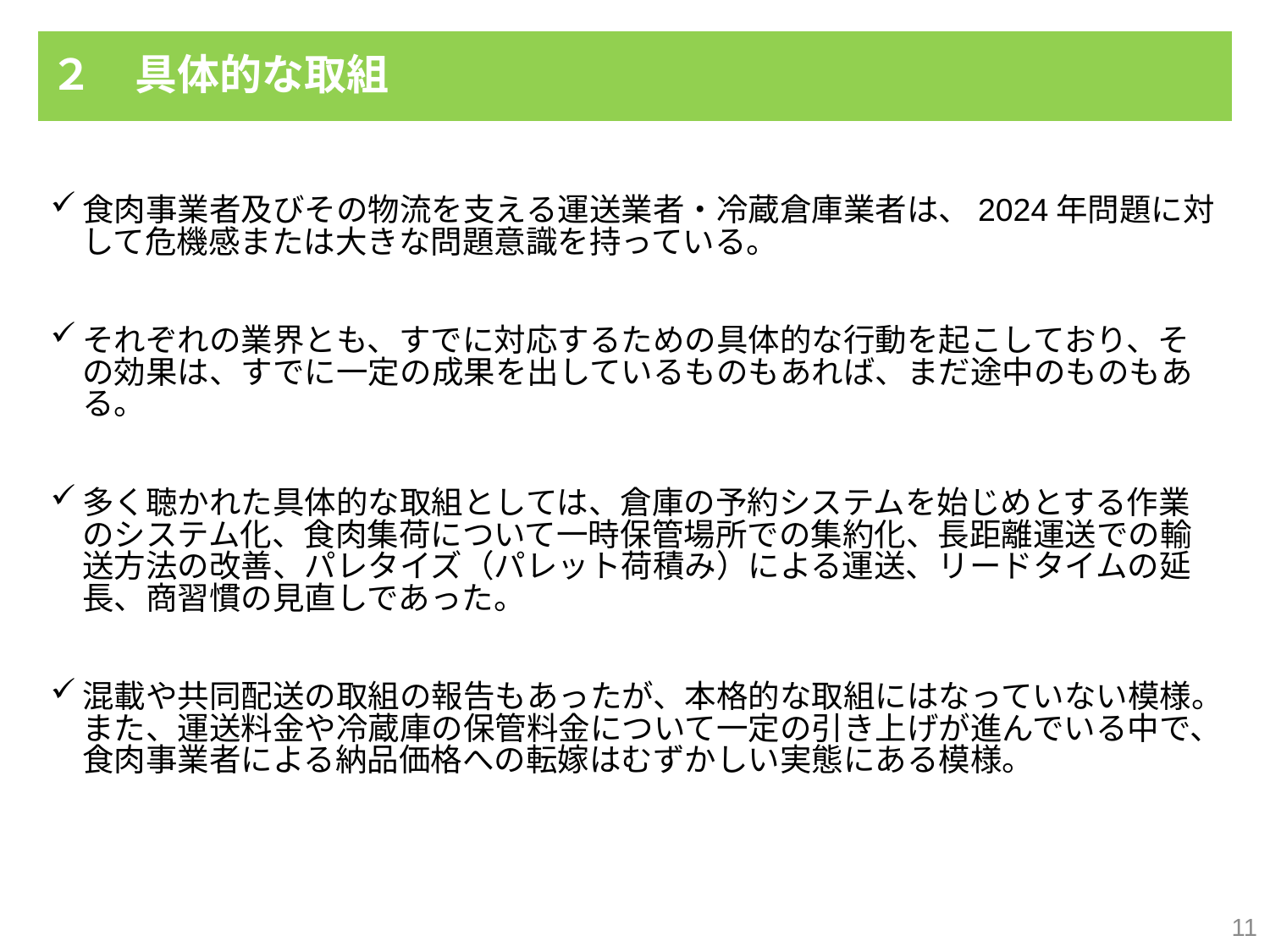

２　具体的な取組
食肉事業者及びその物流を支える運送業者・冷蔵倉庫業者は、2024年問題に対して危機感または大きな問題意識を持っている。

それぞれの業界とも、すでに対応するための具体的な行動を起こしており、その効果は、すでに一定の成果を出しているものもあれば、まだ途中のものもある。

多く聴かれた具体的な取組としては、倉庫の予約システムを始じめとする作業のシステム化、食肉集荷について一時保管場所での集約化、長距離運送での輸送方法の改善、パレタイズ（パレット荷積み）による運送、リードタイムの延長、商習慣の見直しであった。

混載や共同配送の取組の報告もあったが、本格的な取組にはなっていない模様。また、運送料金や冷蔵庫の保管料金について一定の引き上げが進んでいる中で、食肉事業者による納品価格への転嫁はむずかしい実態にある模様。

11